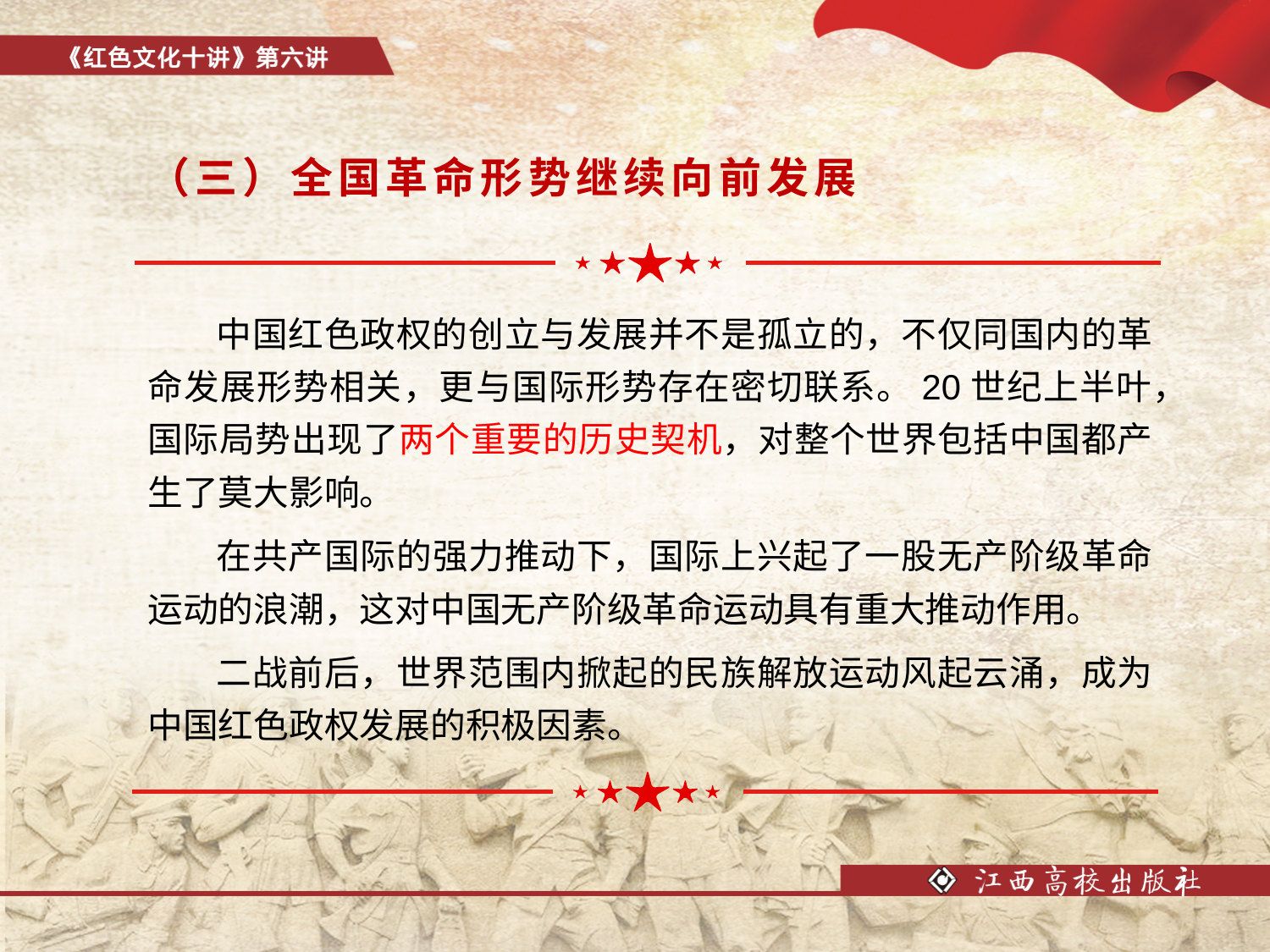

（三）全国革命形势继续向前发展

       中国红色政权的创立与发展并不是孤立的，不仅同国内的革命发展形势相关，更与国际形势存在密切联系。20世纪上半叶，国际局势出现了两个重要的历史契机，对整个世界包括中国都产生了莫大影响。
       在共产国际的强力推动下，国际上兴起了一股无产阶级革命运动的浪潮，这对中国无产阶级革命运动具有重大推动作用。
       二战前后，世界范围内掀起的民族解放运动风起云涌，成为中国红色政权发展的积极因素。